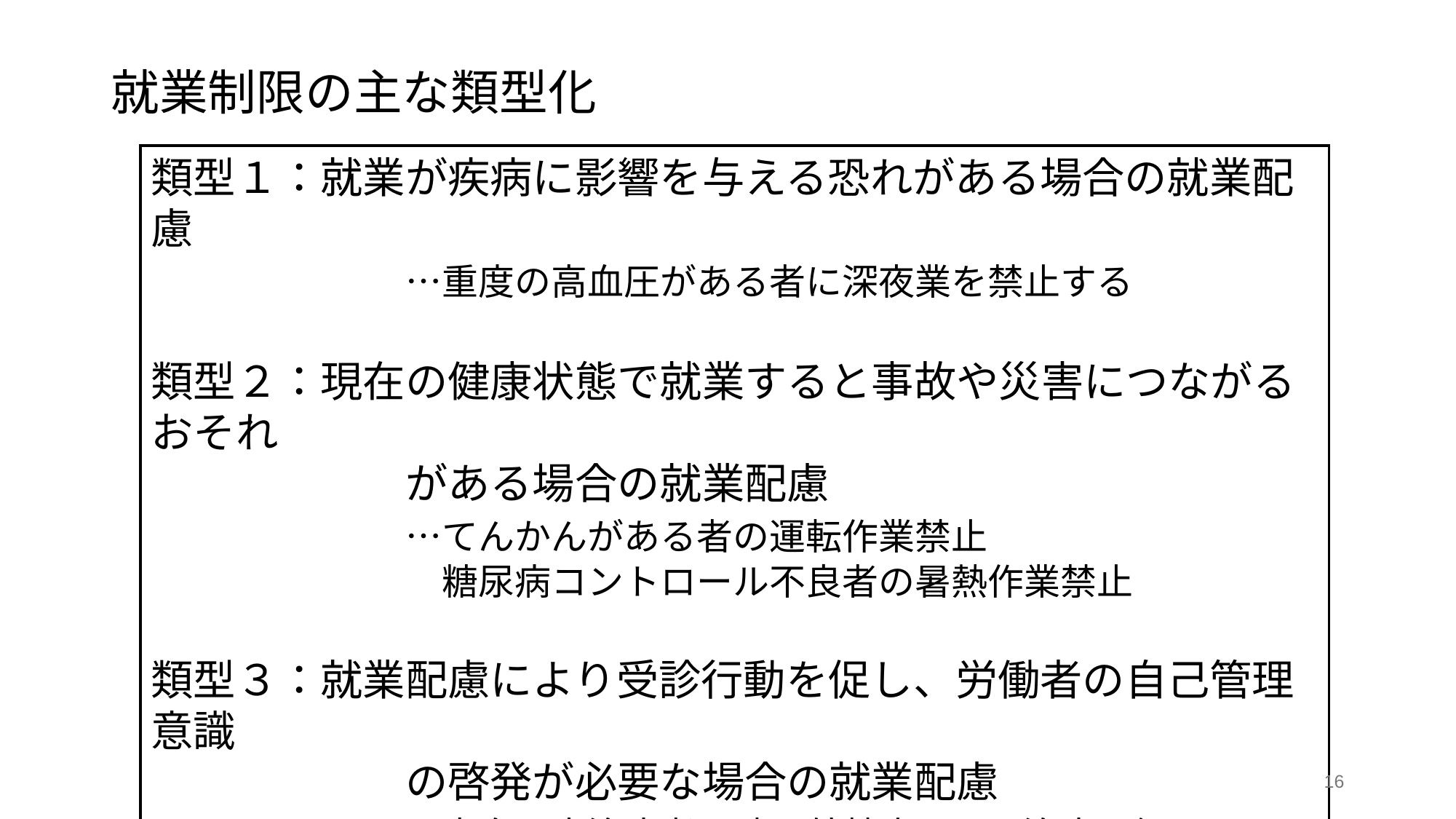

# 就業制限の主な類型化
類型１：就業が疾病に影響を与える恐れがある場合の就業配慮
　　　　　　…重度の高血圧がある者に深夜業を禁止する

類型２：現在の健康状態で就業すると事故や災害につながるおそれ
　　　　　　がある場合の就業配慮
　　　　　　…てんかんがある者の運転作業禁止
　　　　　　　　糖尿病コントロール不良者の暑熱作業禁止

類型３：就業配慮により受診行動を促し、労働者の自己管理意識
　　　　　　の啓発が必要な場合の就業配慮
　　　　　　…高血圧未治療者に時間外禁止として治療を促す
16